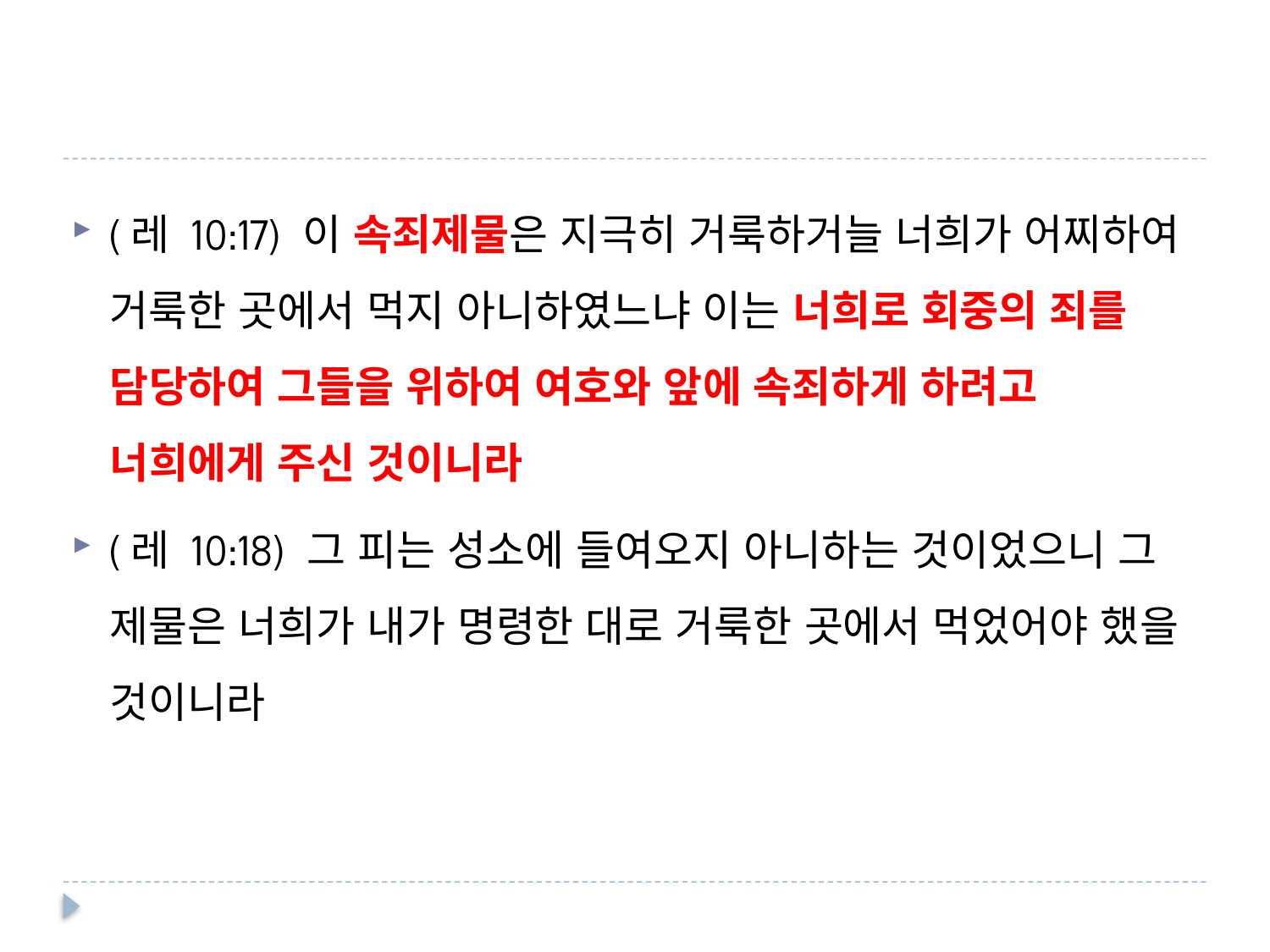

#
(레 10:17) 이 속죄제물은 지극히 거룩하거늘 너희가 어찌하여 거룩한 곳에서 먹지 아니하였느냐 이는 너희로 회중의 죄를 담당하여 그들을 위하여 여호와 앞에 속죄하게 하려고 너희에게 주신 것이니라
(레 10:18) 그 피는 성소에 들여오지 아니하는 것이었으니 그 제물은 너희가 내가 명령한 대로 거룩한 곳에서 먹었어야 했을 것이니라